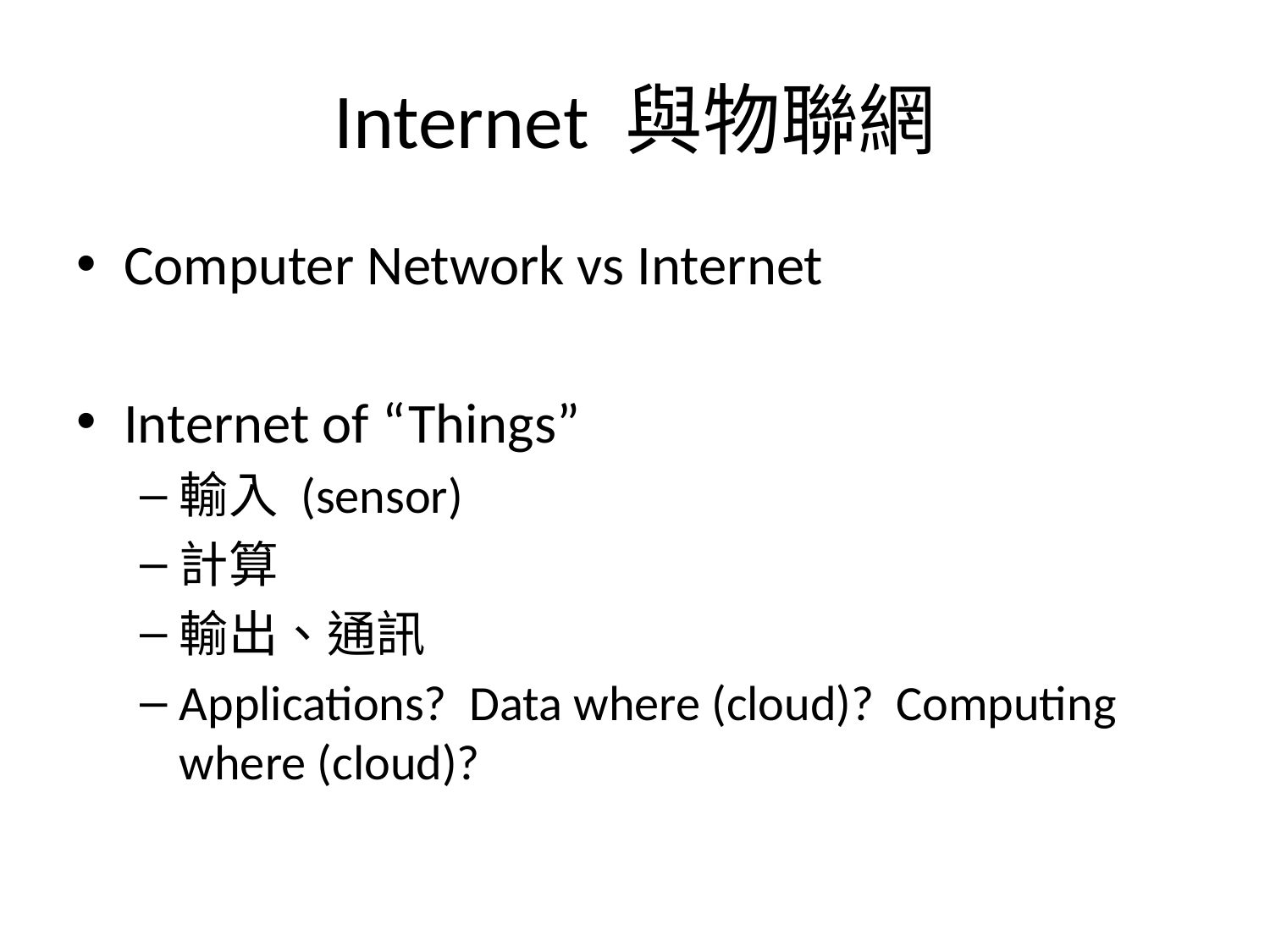

# Internet 與物聯網
Computer Network vs Internet

Internet of “Things”
輸入 (sensor)
計算
輸出、通訊
Applications?  Data where (cloud)?  Computing where (cloud)?